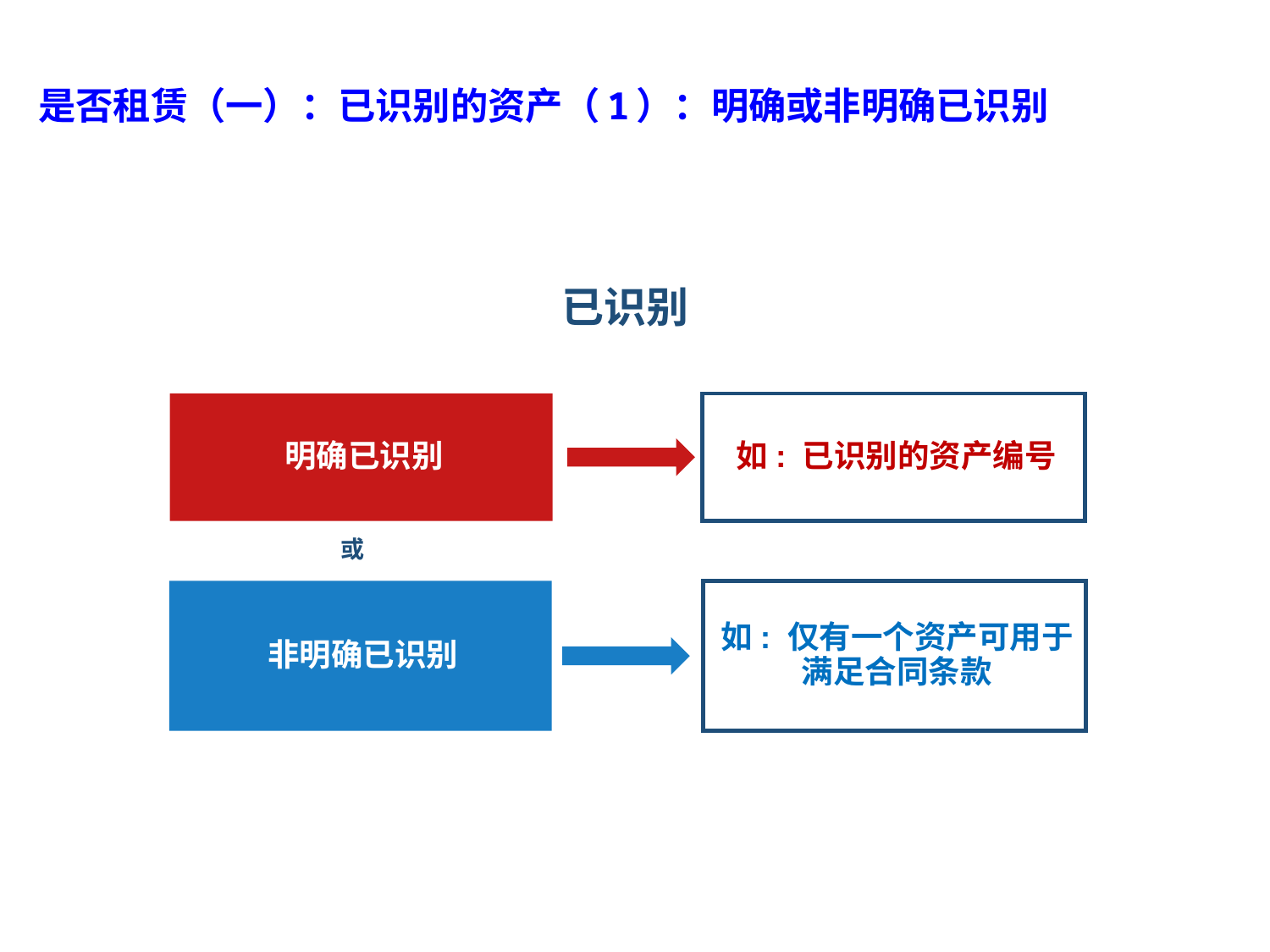

# 是否租赁（一）：已识别的资产（1）：明确或非明确已识别
 已识别
明确已识别
如: 已识别的资产编号

或
非明确已识别
如: 仅有一个资产可用于满足合同条款

13